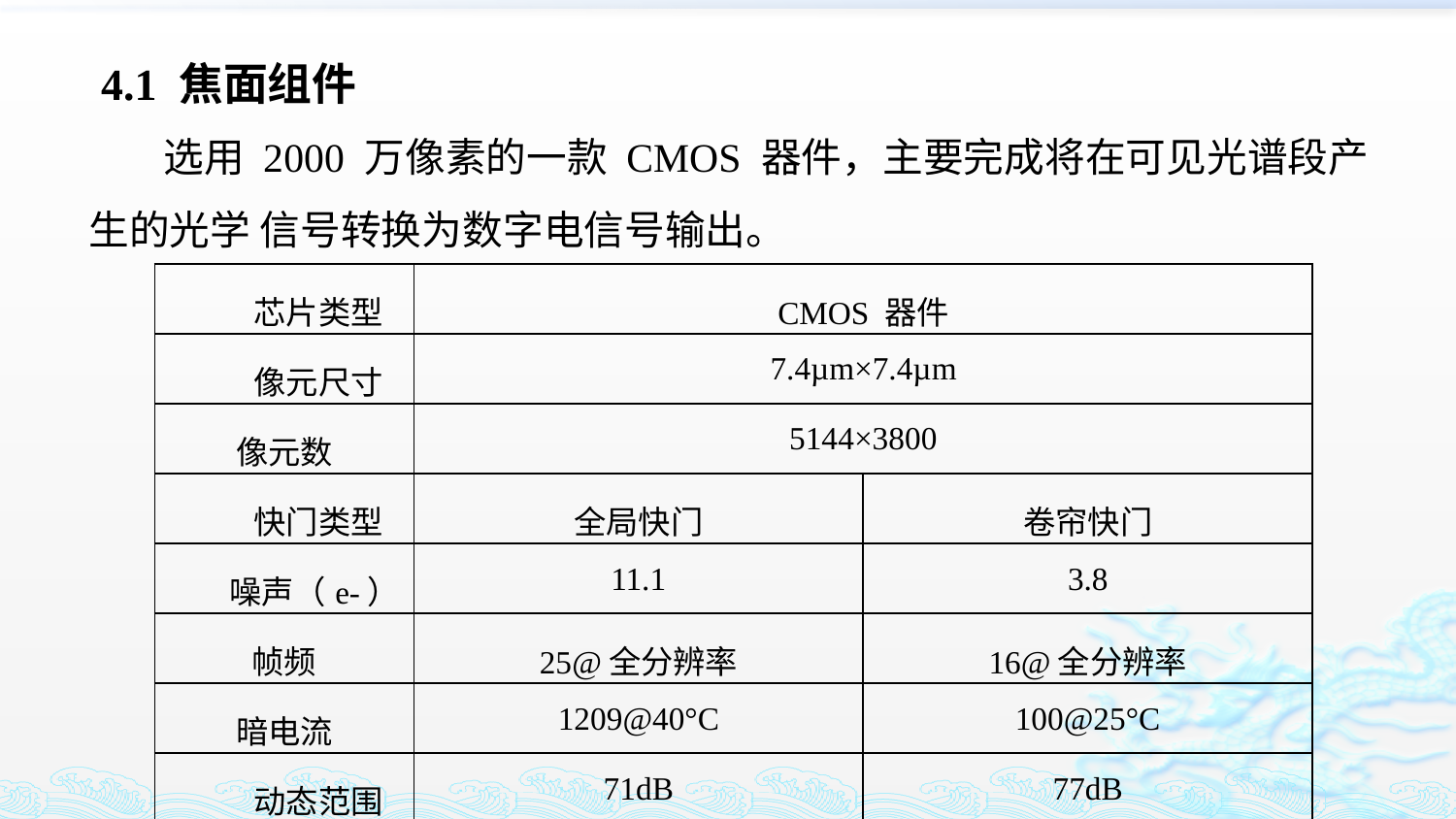

4.1 焦面组件
        选用 2000 万像素的一款 CMOS 器件，主要完成将在可见光谱段产生的光学 信号转换为数字电信号输出。
| 芯片类型 | CMOS 器件 |  |
| --- | --- | --- |
| 像元尺寸 | 7.4µm×7.4µm |  |
| 像元数 | 5144×3800 |  |
| 快门类型 | 全局快门 | 卷帘快门 |
| 噪声（e-） | 11.1 | 3.8 |
| 帧频 | 25@全分辨率 | 16@全分辨率 |
| 暗电流 | 1209@40°С | 100@25°С |
| 动态范围 | 71dB | 77dB |
| PRNU | 1.46% | 1% |